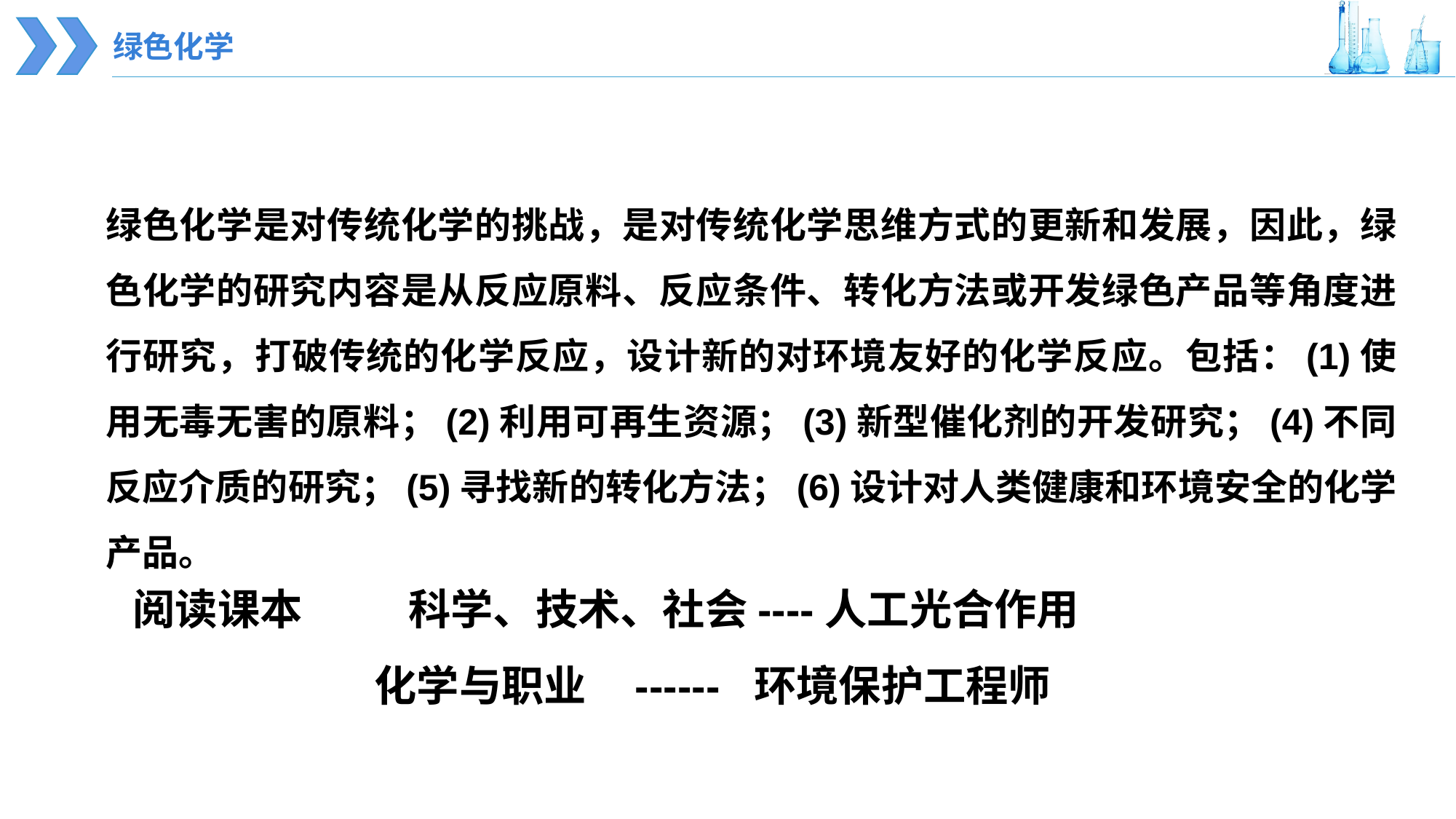

绿色化学是对传统化学的挑战，是对传统化学思维方式的更新和发展，因此，绿色化学的研究内容是从反应原料、反应条件、转化方法或开发绿色产品等角度进行研究，打破传统的化学反应，设计新的对环境友好的化学反应。包括：(1)使用无毒无害的原料；(2)利用可再生资源；(3)新型催化剂的开发研究；(4)不同反应介质的研究；(5)寻找新的转化方法；(6)设计对人类健康和环境安全的化学产品。
阅读课本           科学、技术、社会----人工光合作用
                        化学与职业    ------  环境保护工程师